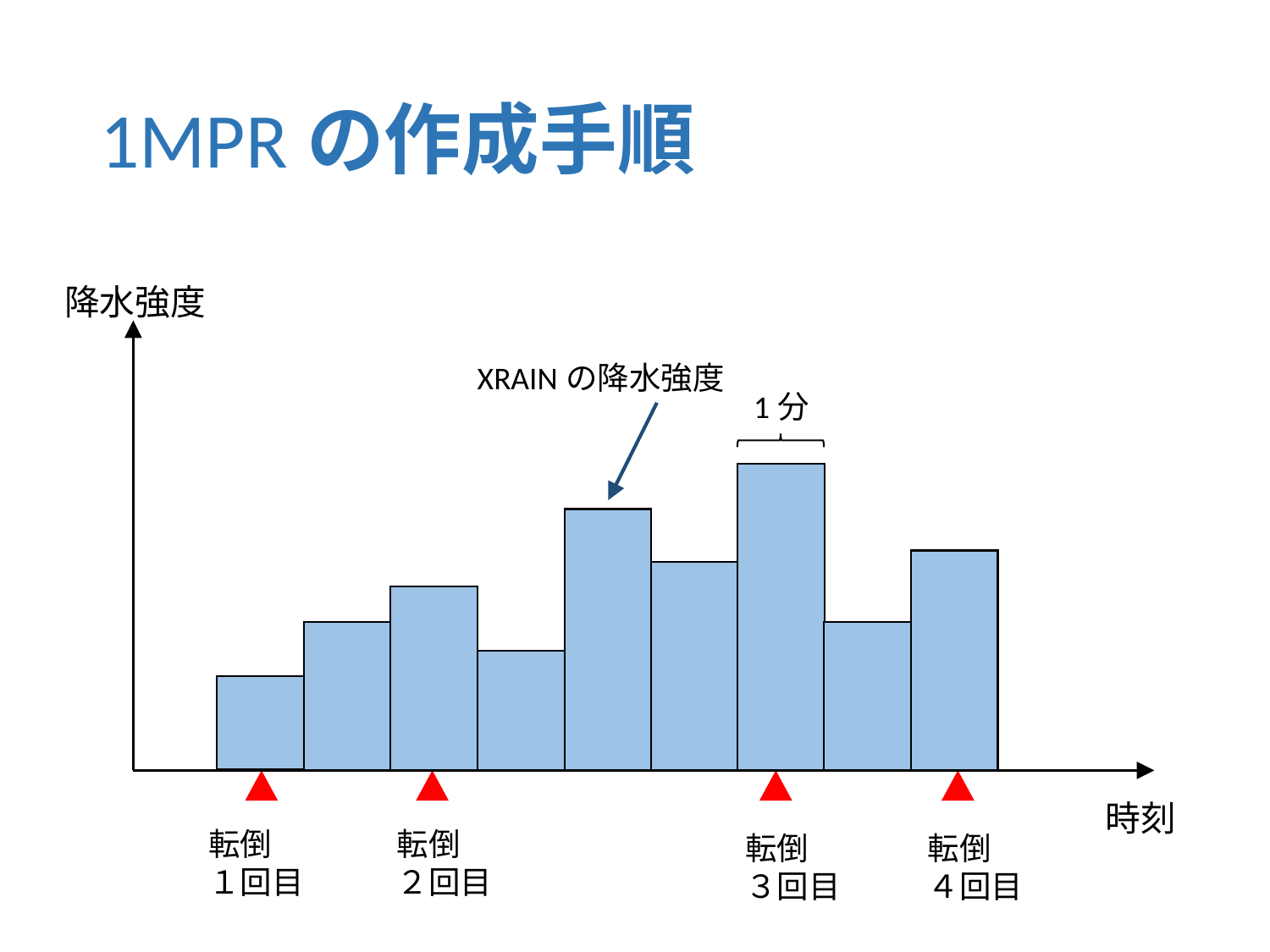

# 1MPRの作成手順
降水強度
XRAINの降水強度
1分

時刻
転倒
２回目
転倒
１回目
転倒
３回目
転倒
４回目